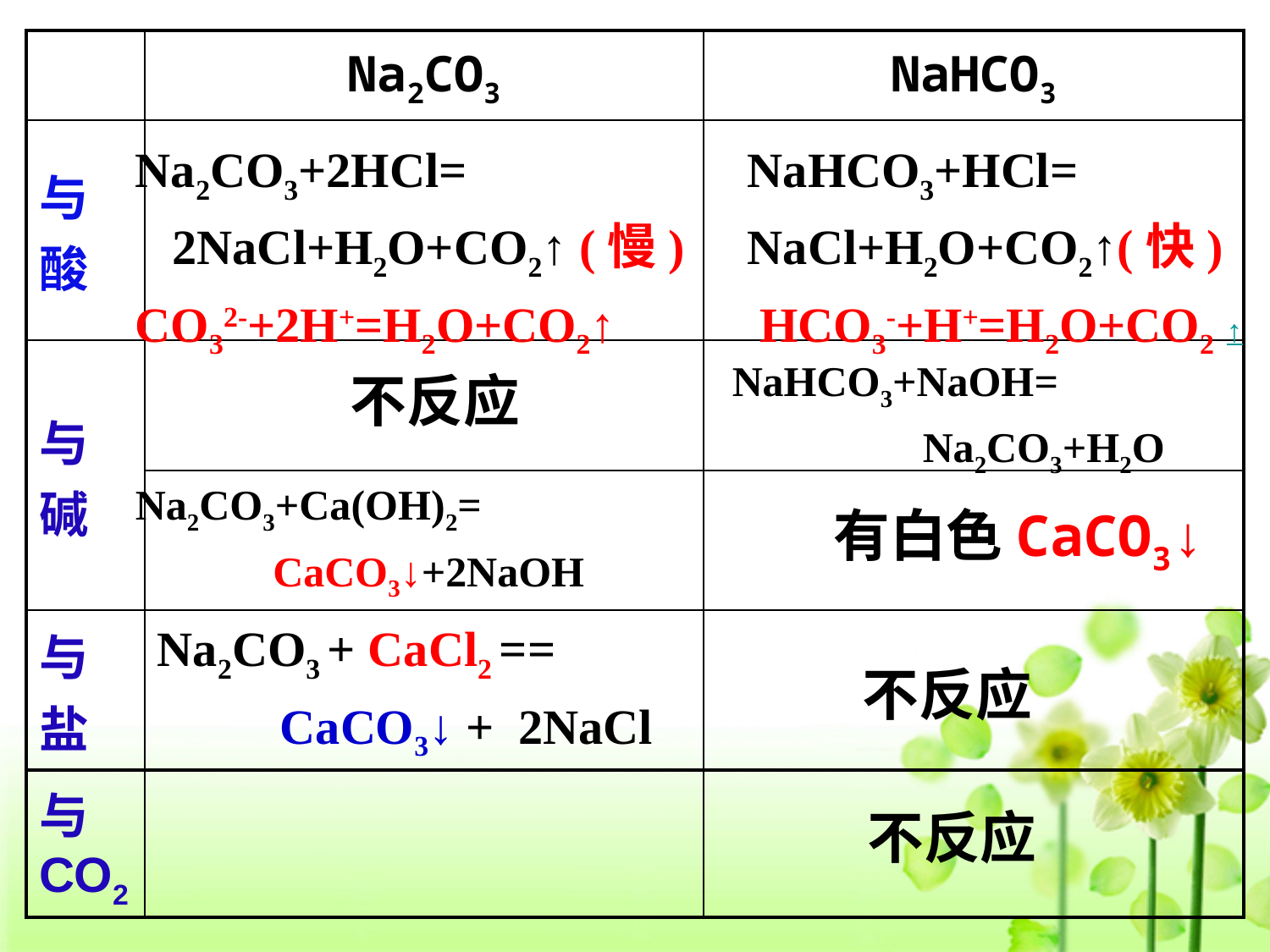

|  | Na2CO3 | NaHCO3 |
| --- | --- | --- |
| 与酸 |  |  |
| 与碱 |  |  |
|  |  |  |
| 与盐 |  |  |
| 与CO2 |  |  |
Na2CO3+2HCl=
   2NaCl+H2O+CO2↑ (慢)
CO32-+2H+=H2O+CO2↑

NaHCO3+HCl=
NaCl+H2O+CO2↑(快)
 HCO3-+H+=H2O+CO2 ↑
NaHCO3+NaOH=
                  Na2CO3+H2O
不反应
Na2CO3+Ca(OH)2=
             CaCO3↓+2NaOH
有白色CaCO3↓
Na2CO3 + CaCl2 ==
          CaCO3↓ +  2NaCl
不反应
不反应